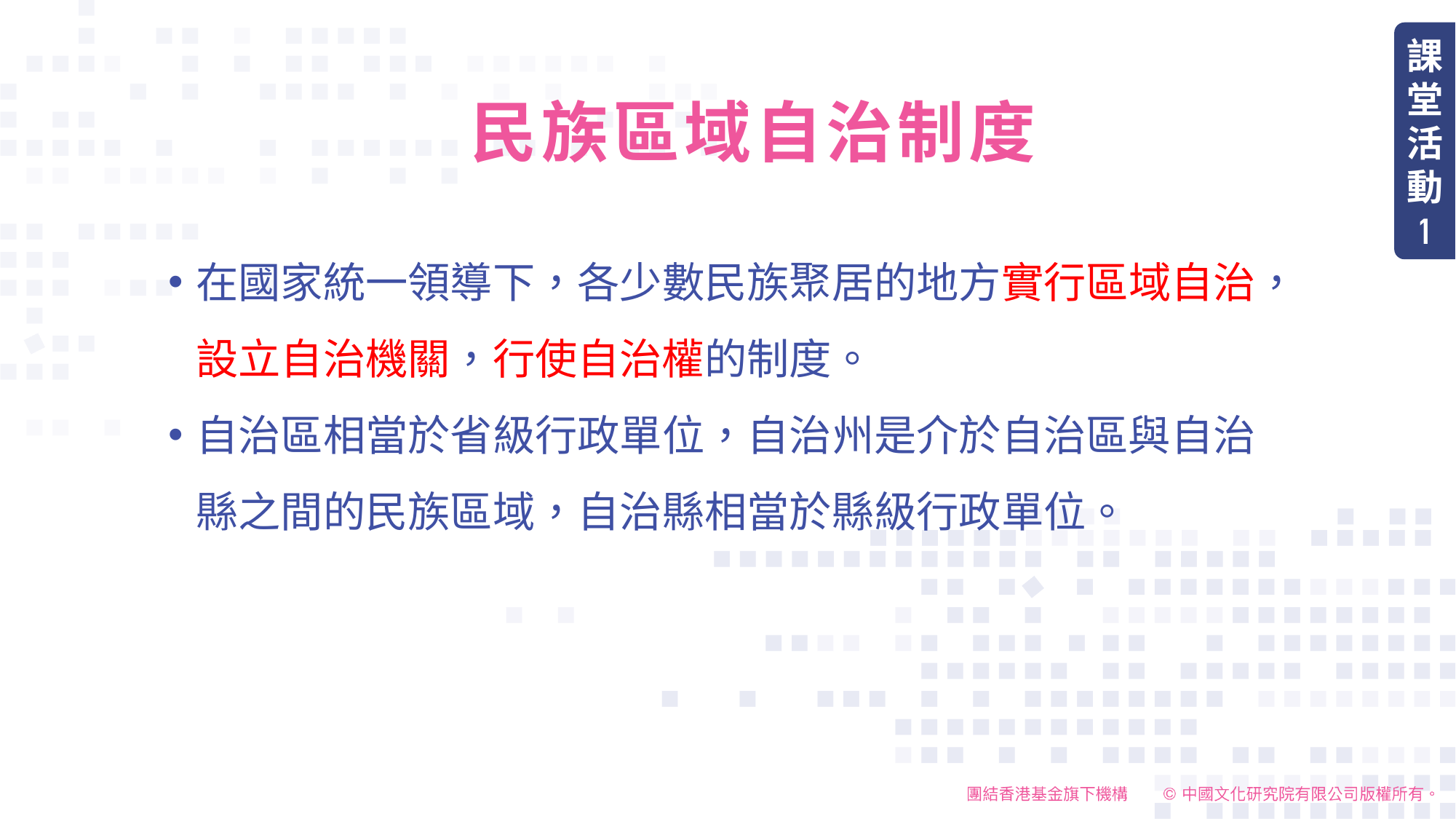

課堂活動
1
# 民族區域自治制度

在國家統一領導下，各少數民族聚居的地方實行區域自治，設立自治機關，行使自治權的制度。
自治區相當於省級行政單位，自治州是介於自治區與自治縣之間的民族區域，自治縣相當於縣級行政單位。